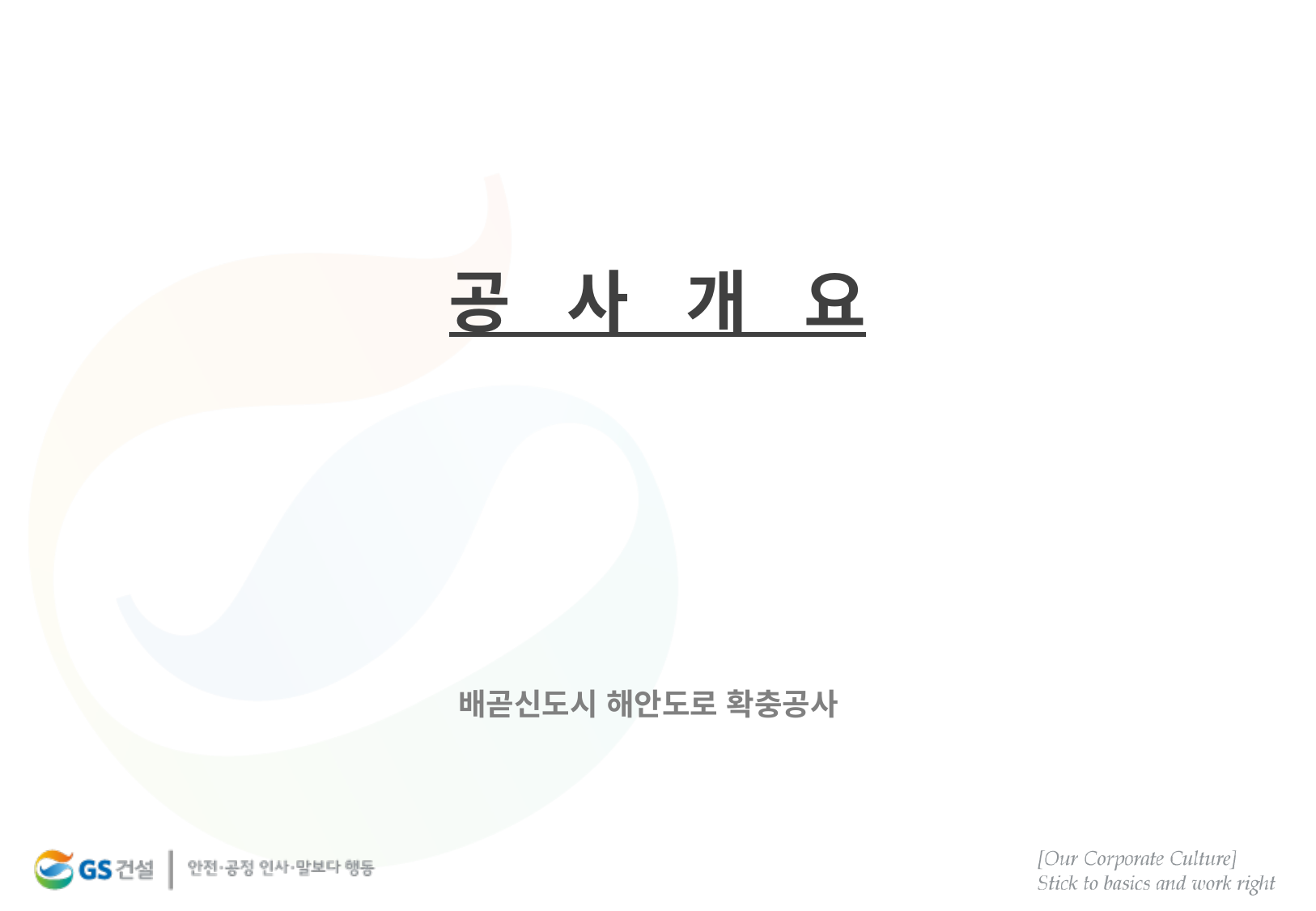

공   사   개   요
배곧신도시 해안도로 확충공사